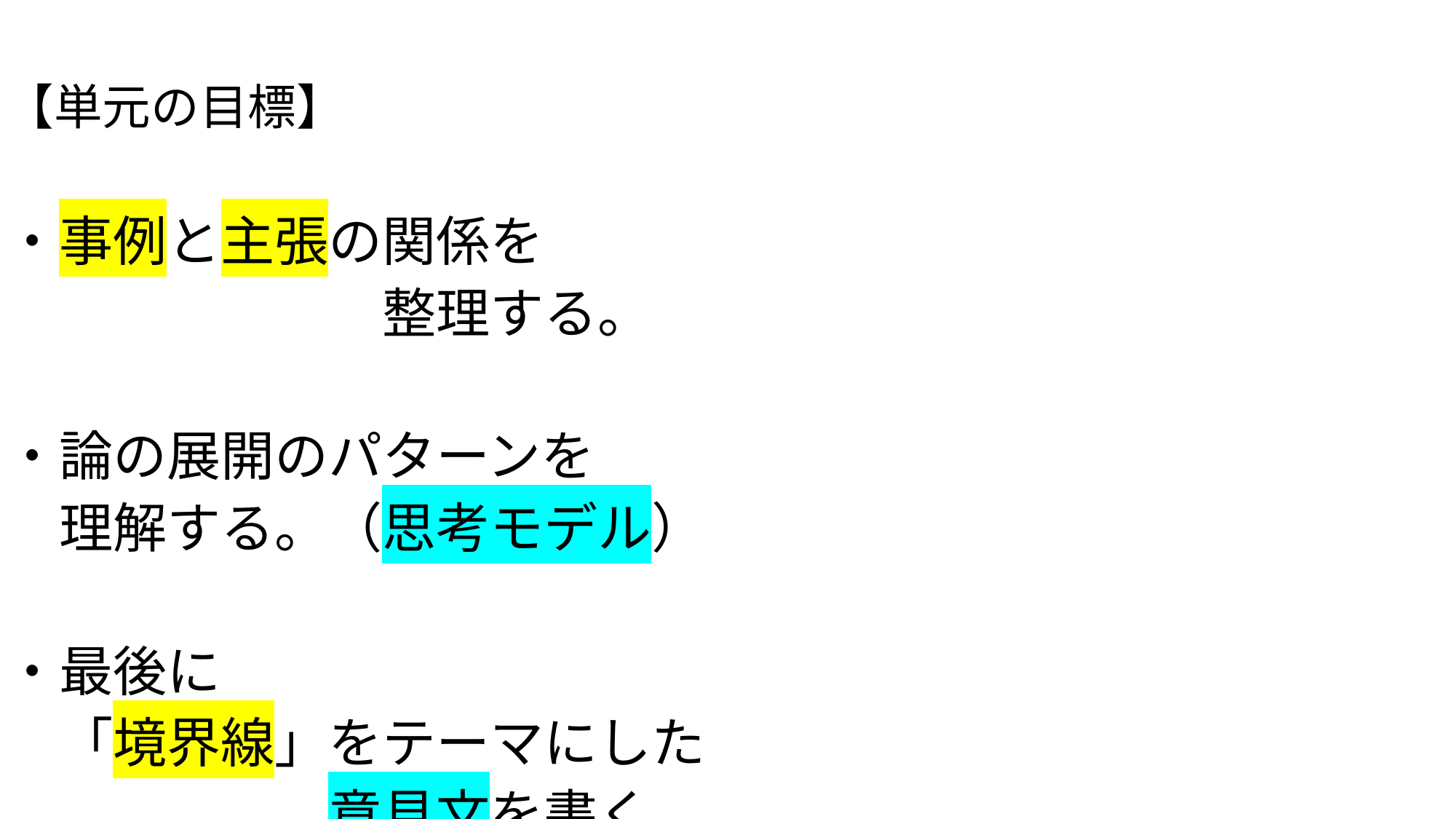

【単元の目標】

・事例と主張の関係を
　　　　　　　整理する。

・論の展開のパターンを
　理解する。（思考モデル）

・最後に
　「境界線」をテーマにした
　　　　　　意見文を書く。